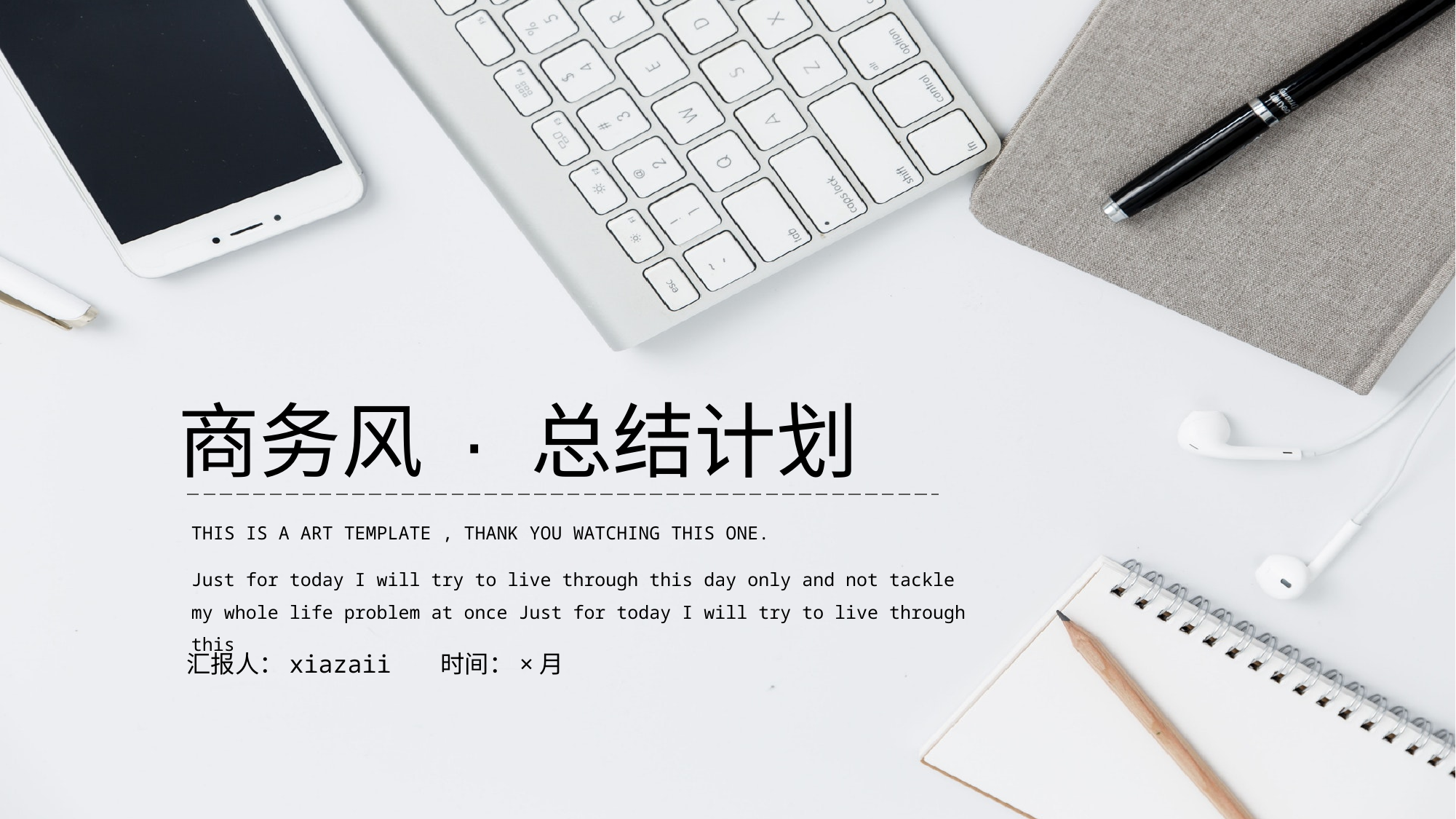

商务风 · 总结计划
THIS IS A ART TEMPLATE , THANK YOU WATCHING THIS ONE.
Just for today I will try to live through this day only and not tackle my whole life problem at once Just for today I will try to live through this
汇报人：xiazaii   时间：×月